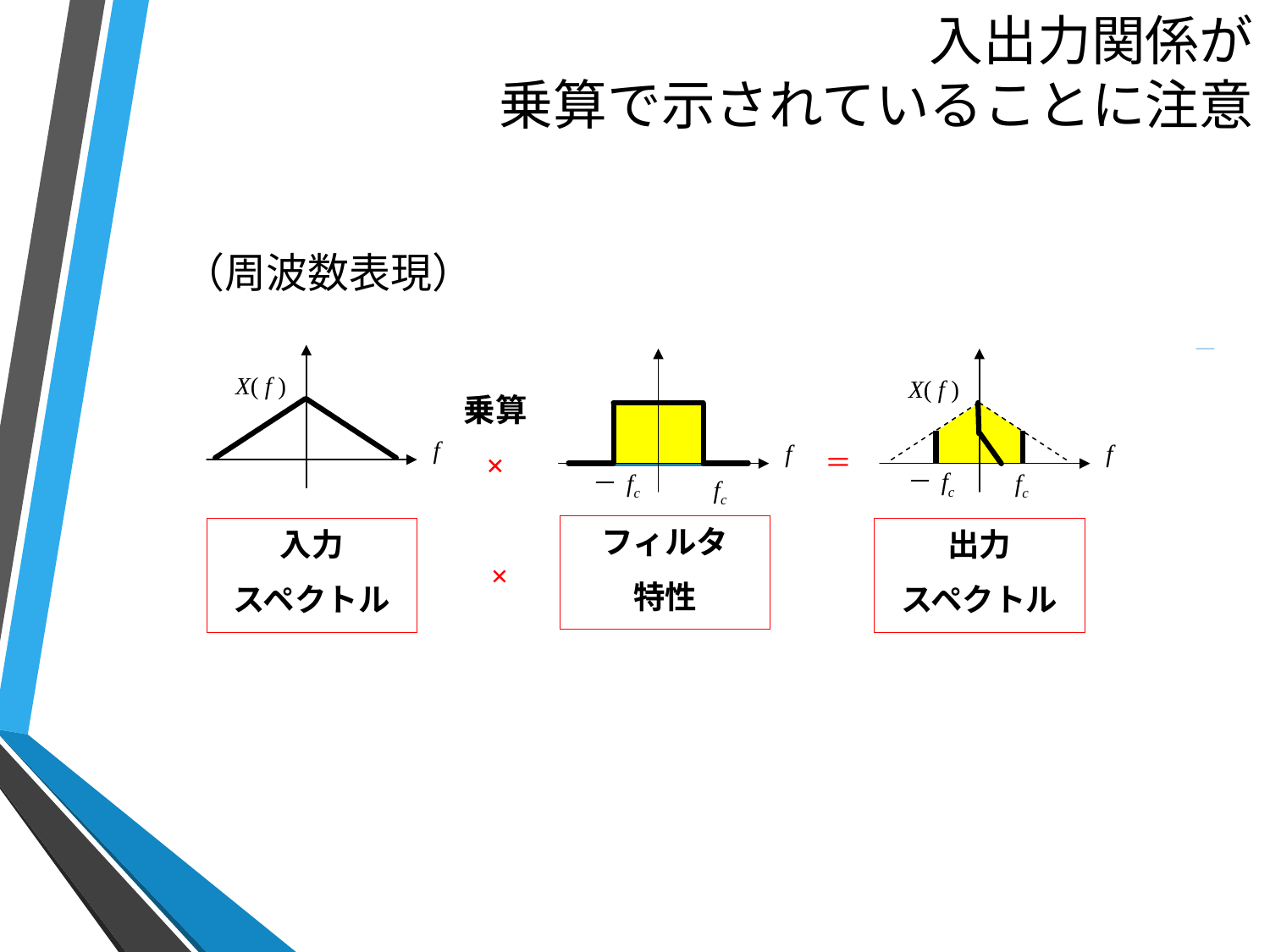

# 入出力関係が 乗算で示されていることに注意
（周波数表現）
X( f )
f
f
－ fc
fc

X( f )
f
乗算
×

＝
－ fc
fc
フィルタ
特性
入力
スペクトル
出力
スペクトル
×